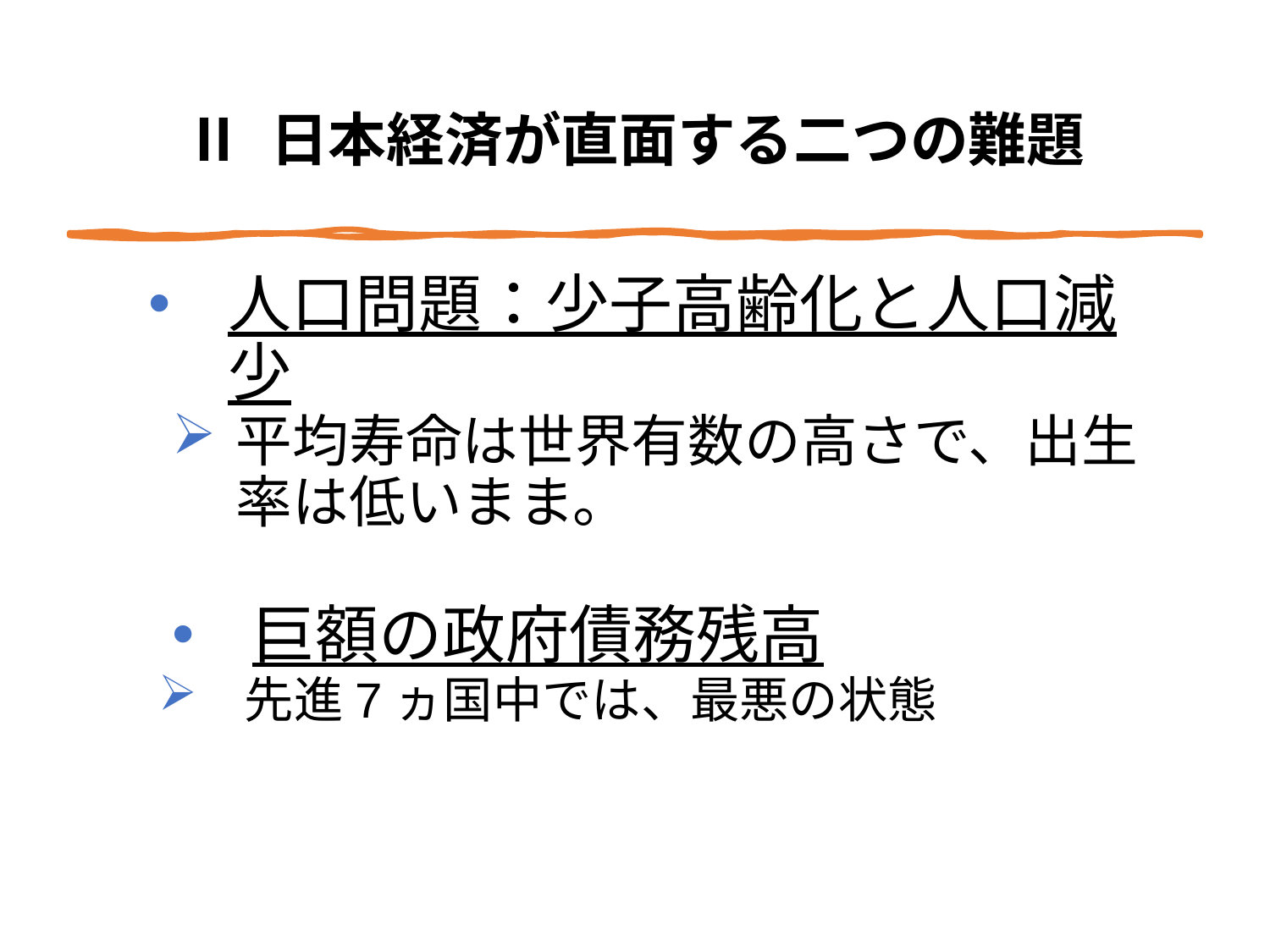

# Ⅱ 日本経済が直面する二つの難題

人口問題：少子高齢化と人口減少
平均寿命は世界有数の高さで、出生率は低いまま。

巨額の政府債務残高
 先進7ヵ国中では、最悪の状態